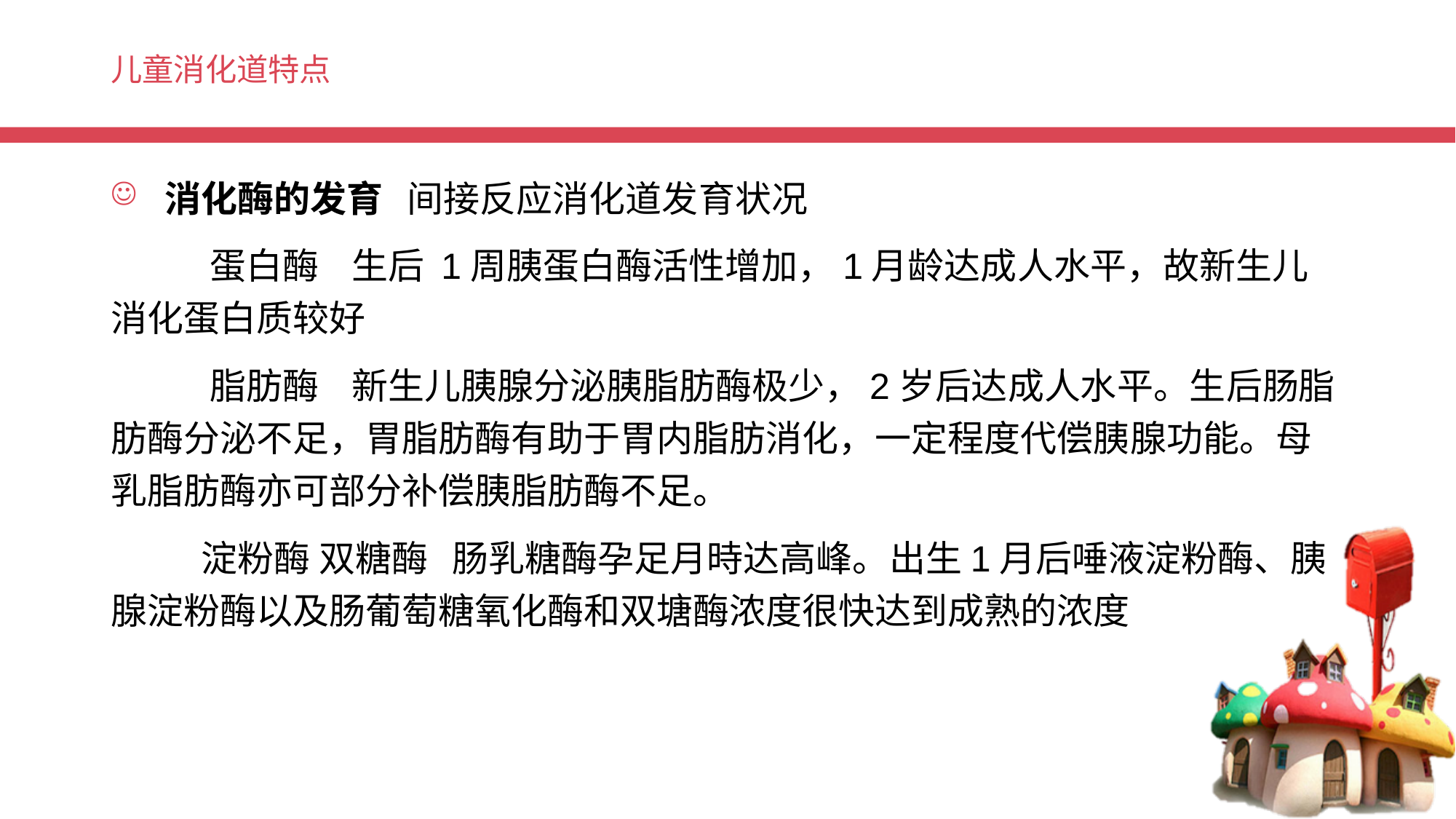

# 儿童消化道特点
消化酶的发育   间接反应消化道发育状况
           蛋白酶    生后 1周胰蛋白酶活性增加，1月龄达成人水平，故新生儿消化蛋白质较好
           脂肪酶    新生儿胰腺分泌胰脂肪酶极少，2岁后达成人水平。生后肠脂肪酶分泌不足，胃脂肪酶有助于胃内脂肪消化，一定程度代偿胰腺功能。母乳脂肪酶亦可部分补偿胰脂肪酶不足。
          淀粉酶 双糖酶   肠乳糖酶孕足月時达高峰。出生1月后唾液淀粉酶、胰腺淀粉酶以及肠葡萄糖氧化酶和双塘酶浓度很快达到成熟的浓度